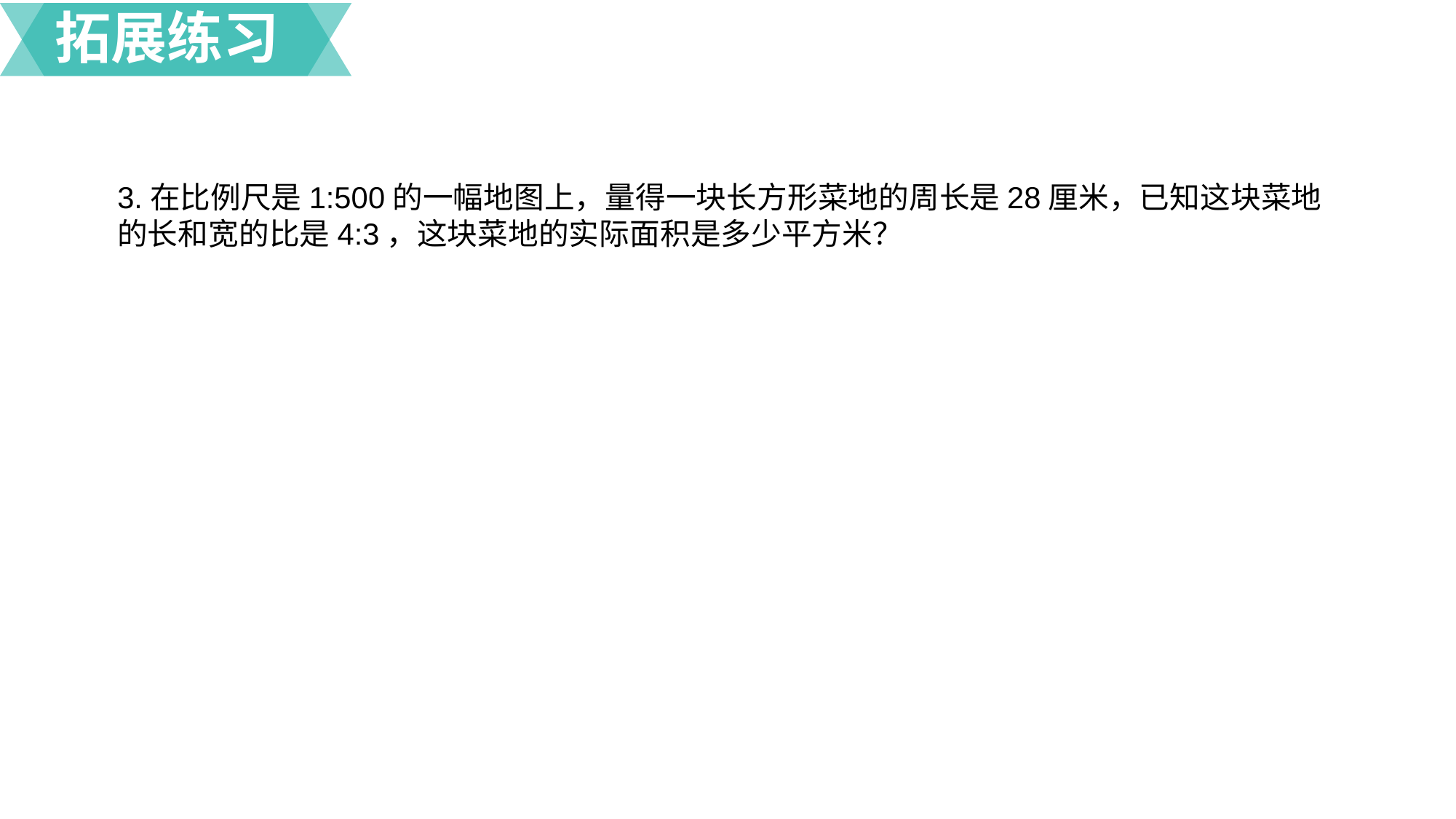

拓展练习

3.在比例尺是1:500的一幅地图上，量得一块长方形菜地的周长是28厘米，已知这块菜地的长和宽的比是4:3，这块菜地的实际面积是多少平方米？